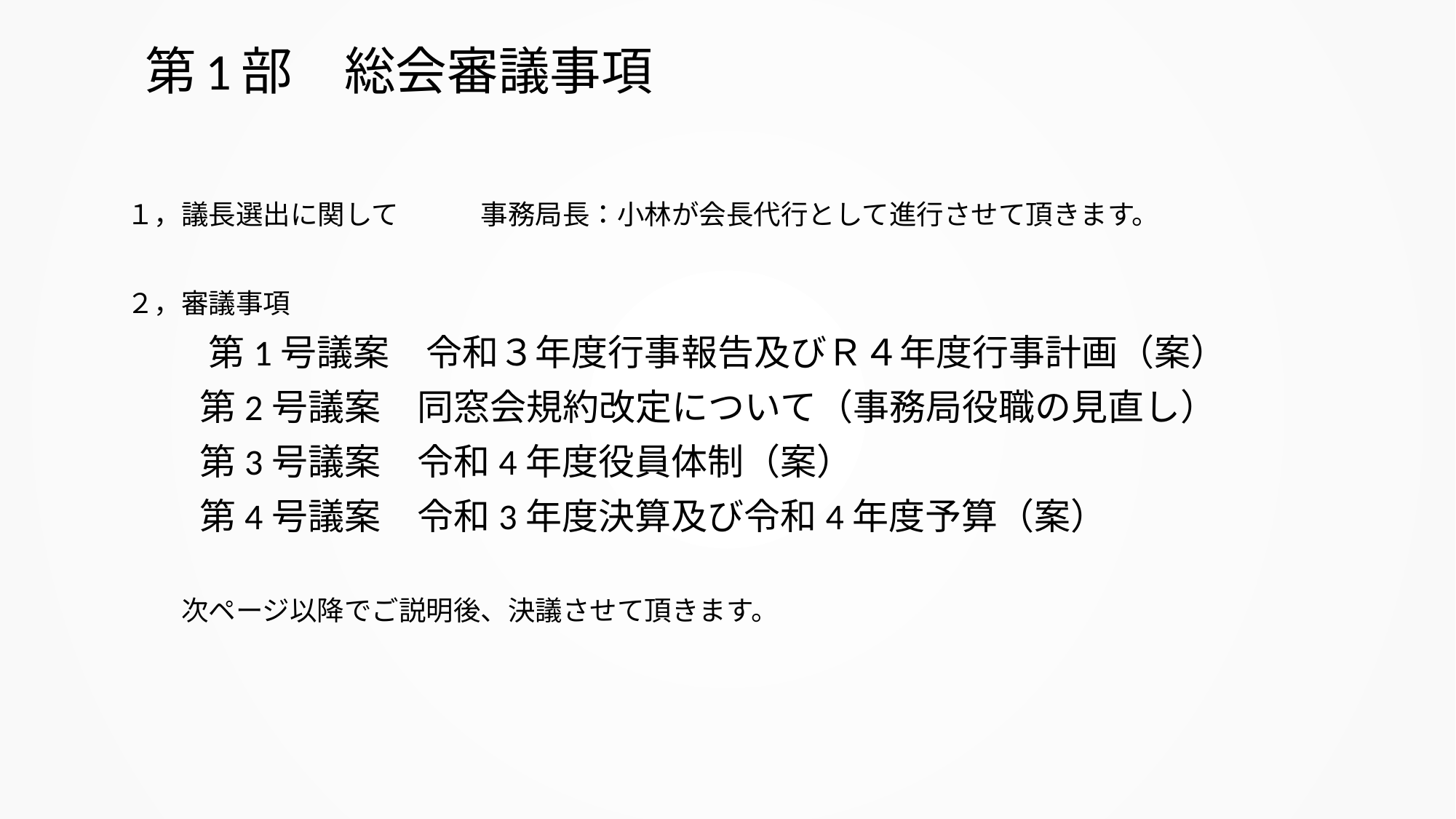

# 第1部　総会審議事項
１，議長選出に関して　　　事務局長：小林が会長代行として進行させて頂きます。

２，審議事項
　　　第1号議案　令和３年度行事報告及びＲ４年度行事計画（案）
　　第2号議案　同窓会規約改定について（事務局役職の見直し）
　　第3号議案　令和4年度役員体制（案）
　　第4号議案　令和3年度決算及び令和4年度予算（案）

　　次ページ以降でご説明後、決議させて頂きます。